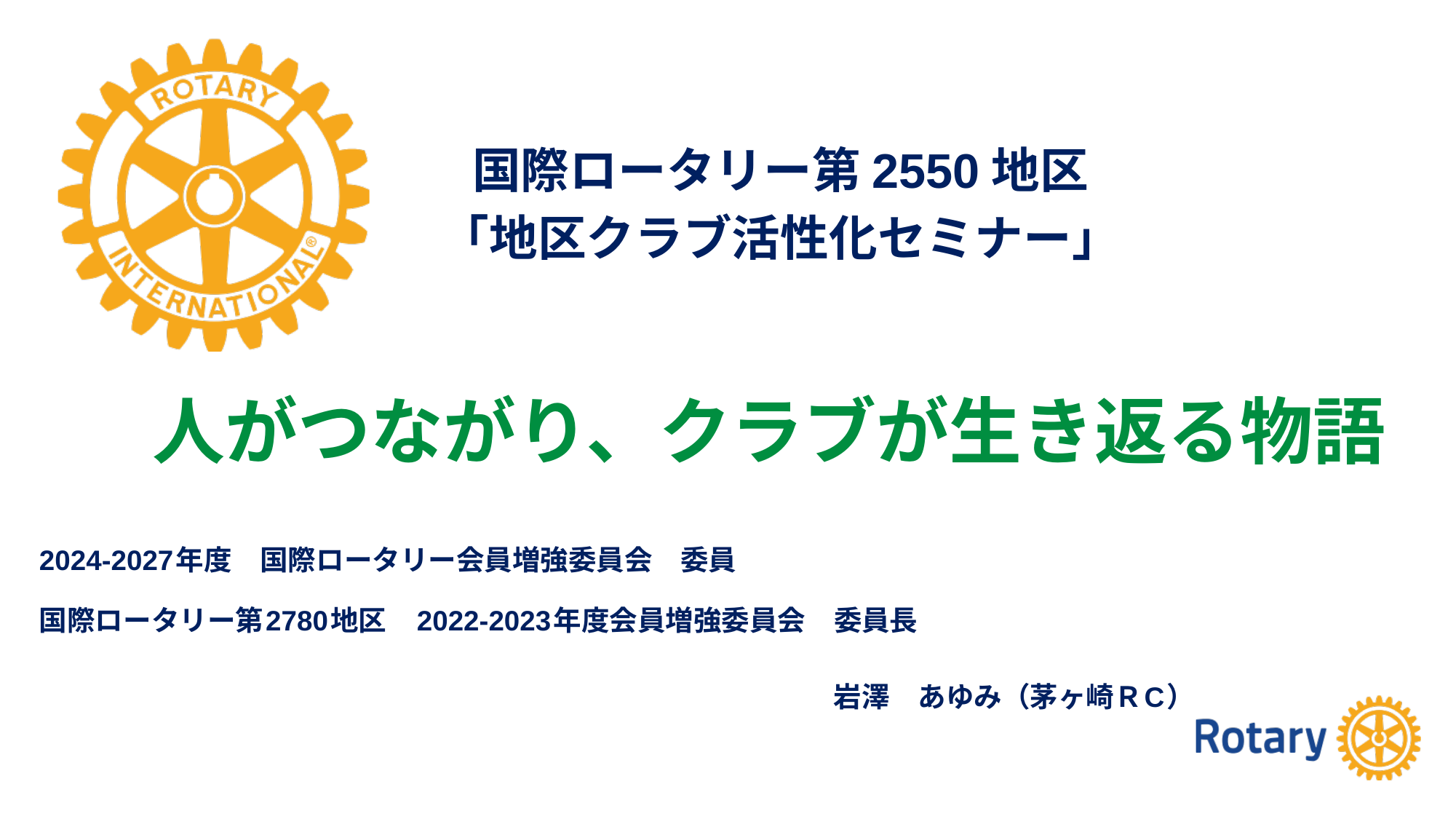

国際ロータリー第2550地区
「地区クラブ活性化セミナー」
# 人がつながり、クラブが生き返る物語

2024-2027年度　国際ロータリー会員増強委員会　委員

国際ロータリー第2780地区　2022-2023年度会員増強委員会　委員長

　　　　　　　　　　　　　　　　　　　　　　　　　　　　　　　岩澤　あゆみ（茅ヶ崎ｒC）